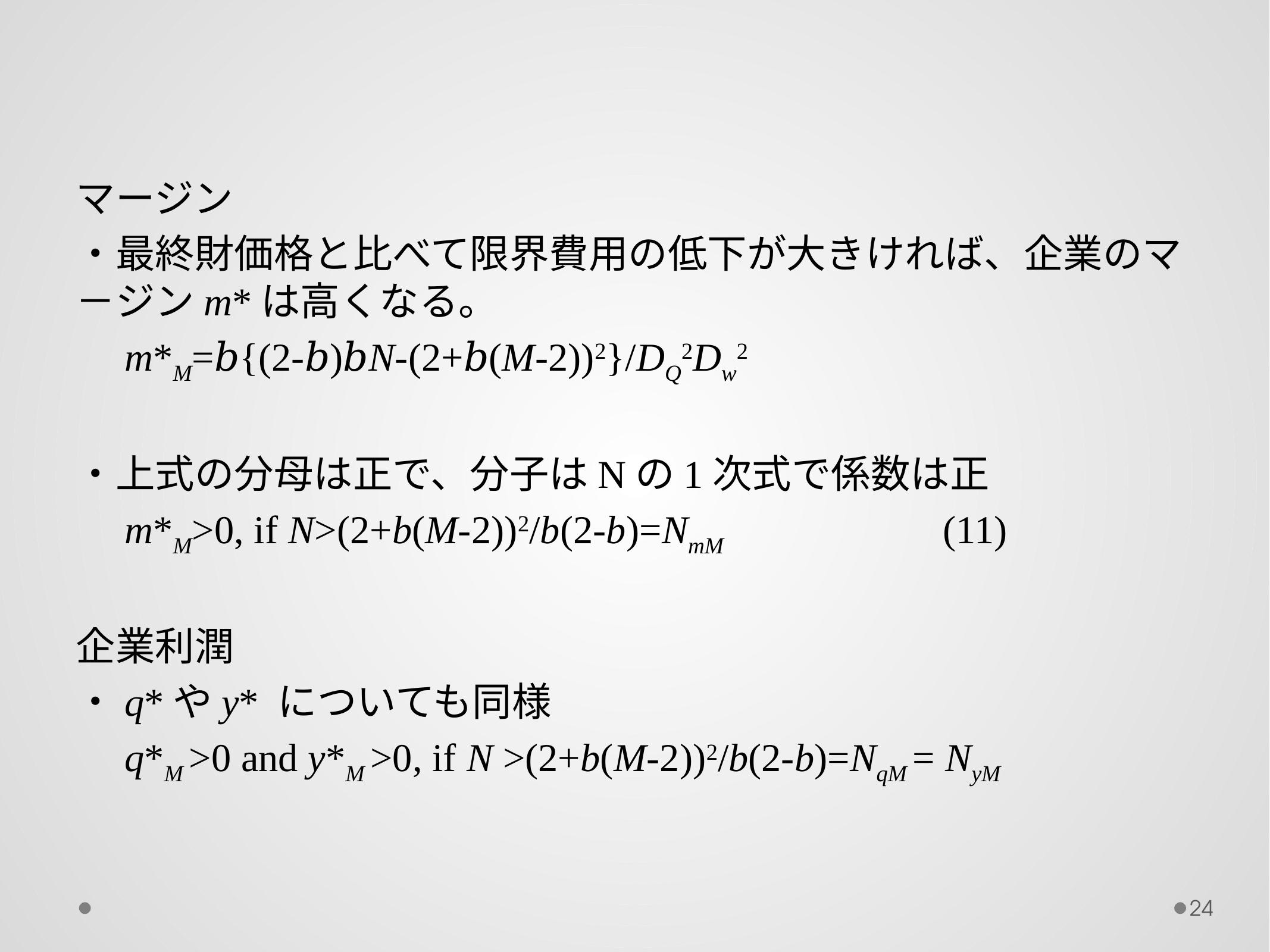

マージン
・最終財価格と比べて限界費用の低下が大きければ、企業のマ－ジンm*は高くなる。
　m*M=𝑏{(2-𝑏)𝑏N-(2+𝑏(M-2))2}/DQ2Dw2

・上式の分母は正で、分子はNの1次式で係数は正
　m*M>0, if N>(2+b(M-2))2/b(2-b)=NmM                      (11)

企業利潤
・q*やy* についても同様
　q*M >0 and y*M >0, if N >(2+b(M-2))2/b(2-b)=NqM = NyM

24